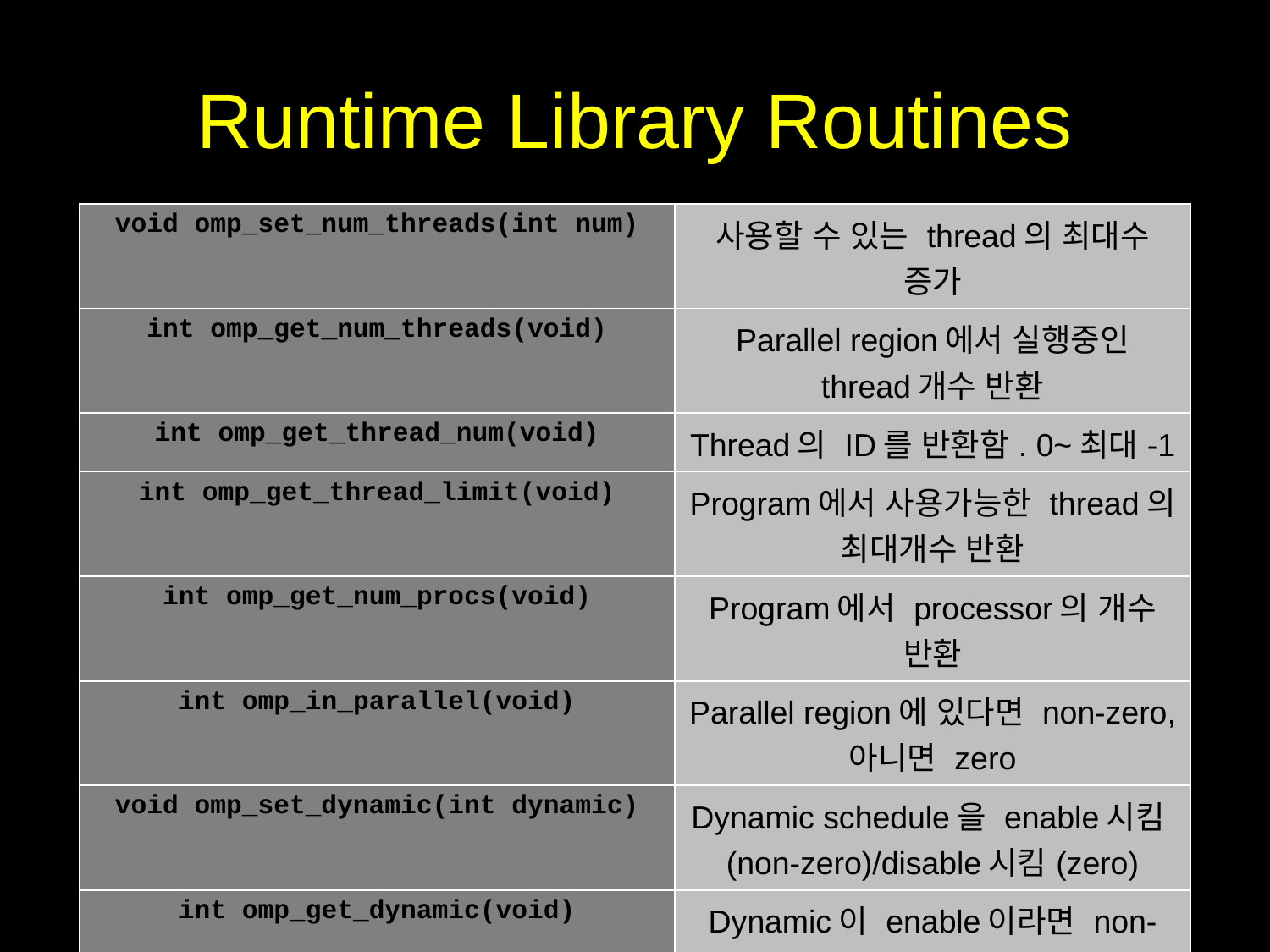

# Runtime Library Routines
| void omp\_set\_num\_threads(int num) | 사용할 수 있는 thread의 최대수 증가 |
| --- | --- |
| int omp\_get\_num\_threads(void) | Parallel region에서 실행중인 thread개수 반환 |
| int omp\_get\_thread\_num(void) | Thread의 ID를 반환함. 0~최대-1 |
| int omp\_get\_thread\_limit(void) | Program에서 사용가능한 thread의 최대개수 반환 |
| int omp\_get\_num\_procs(void) | Program에서 processor의 개수 반환 |
| int omp\_in\_parallel(void) | Parallel region에 있다면 non-zero, 아니면 zero |
| void omp\_set\_dynamic(int dynamic) | Dynamic schedule을 enable시킴(non-zero)/disable시킴(zero) |
| int omp\_get\_dynamic(void) | Dynamic이 enable이라면 non-zero, disable은 zero |
| …. |  |